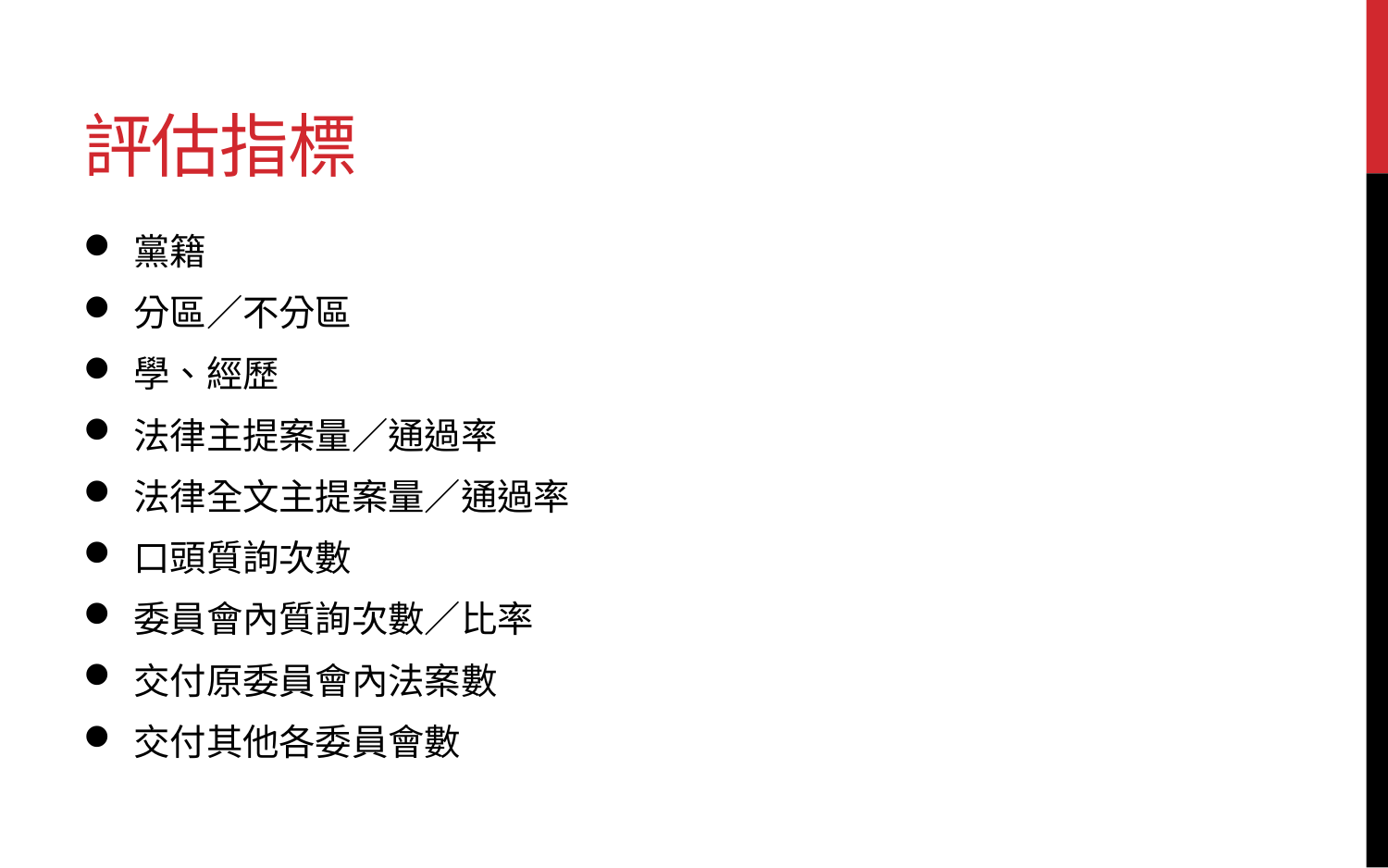

# 評估指標
黨籍
分區／不分區
學、經歷
法律主提案量／通過率
法律全文主提案量／通過率
口頭質詢次數
委員會內質詢次數／比率
交付原委員會內法案數
交付其他各委員會數